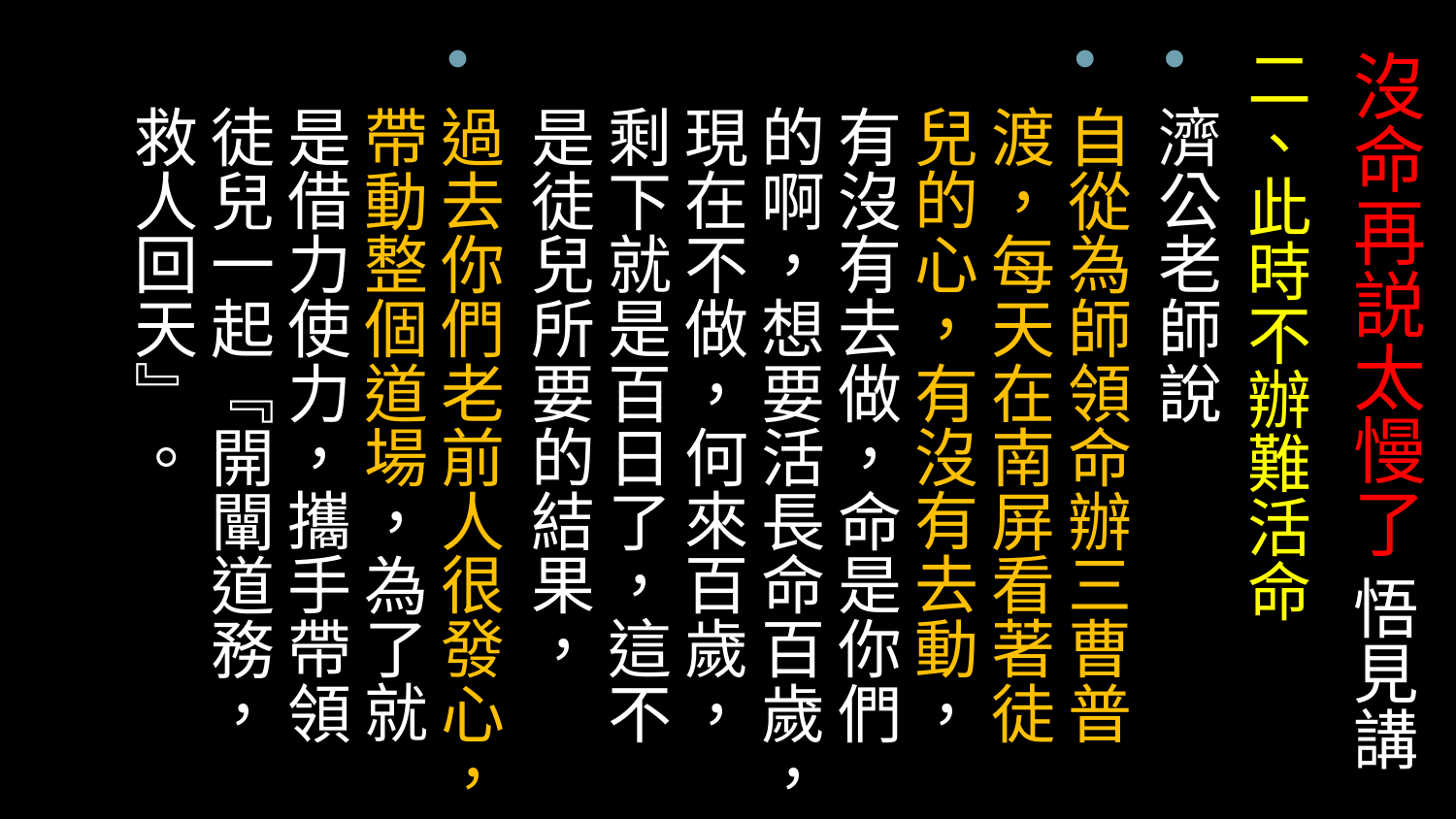

二、此時不辦難活命
濟公老師說
自從為師領命辦三曹普渡，每天在南屏看著徒兒的心，有沒有去動，有沒有去做，命是你們的啊，想要活長命百歲，現在不做，何來百歲，剩下就是百日了，這不是徒兒所要的結果，
過去你們老前人很發心，帶動整個道場，為了就是借力使力，攜手帶領徒兒一起『開闡道務，救人回天』。

# 沒命再説太慢了 悟見講